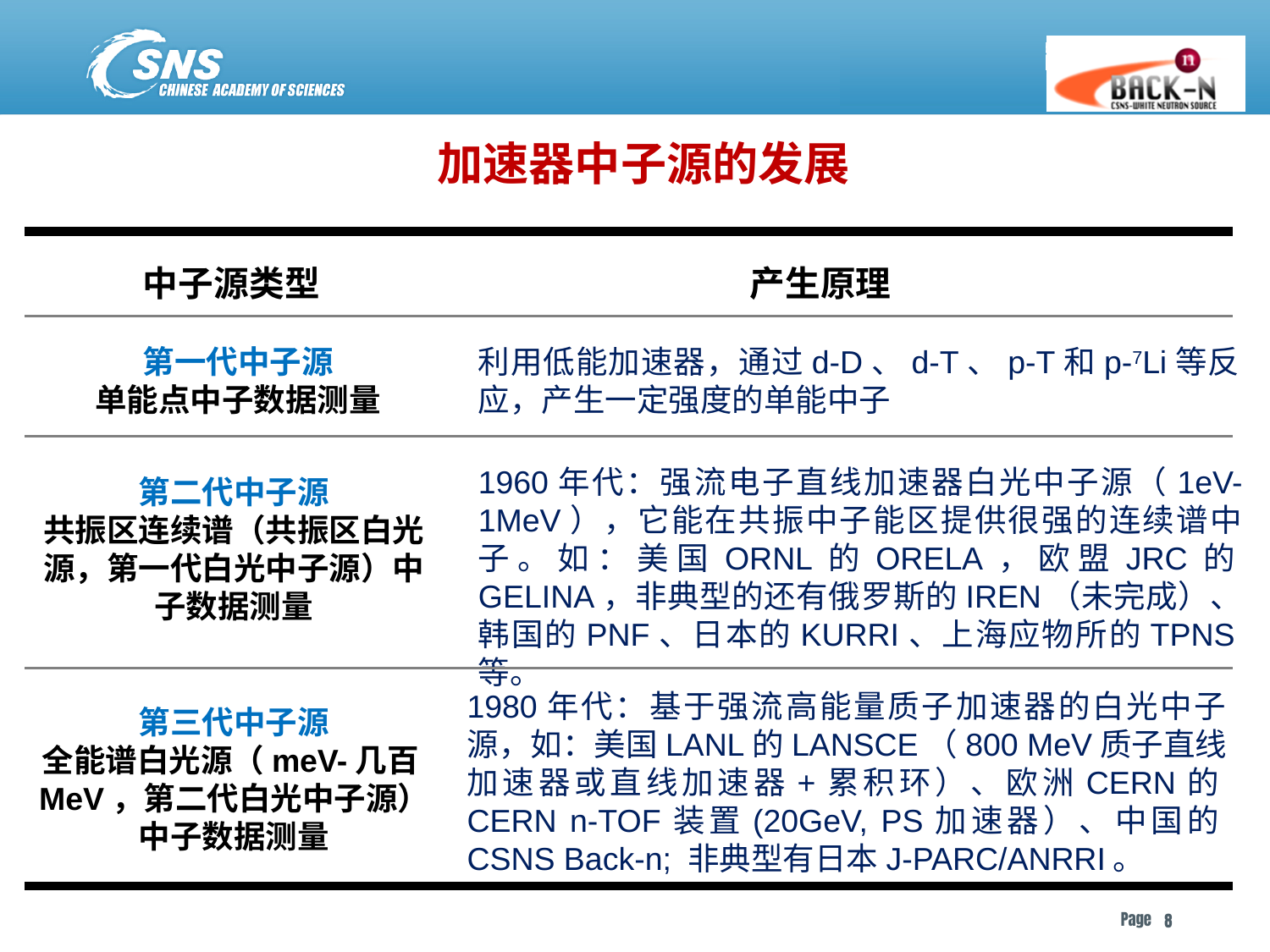

加速器中子源的发展
中子源类型
产生原理
第一代中子源
单能点中子数据测量
利用低能加速器，通过d-D、d-T、p-T和p-7Li等反应，产生一定强度的单能中子
1960年代：强流电子直线加速器白光中子源（1eV-1MeV），它能在共振中子能区提供很强的连续谱中子。如：美国ORNL的ORELA，欧盟JRC的GELINA，非典型的还有俄罗斯的IREN（未完成）、韩国的PNF、日本的KURRI、上海应物所的TPNS等。
第二代中子源
共振区连续谱（共振区白光源，第一代白光中子源）中子数据测量
1980年代：基于强流高能量质子加速器的白光中子源，如：美国LANL的LANSCE（800 MeV质子直线加速器或直线加速器+累积环）、欧洲CERN的CERN n-TOF装置(20GeV, PS加速器）、中国的CSNS Back-n; 非典型有日本J-PARC/ANRRI。
第三代中子源
全能谱白光源（meV-几百MeV，第二代白光中子源）中子数据测量
8